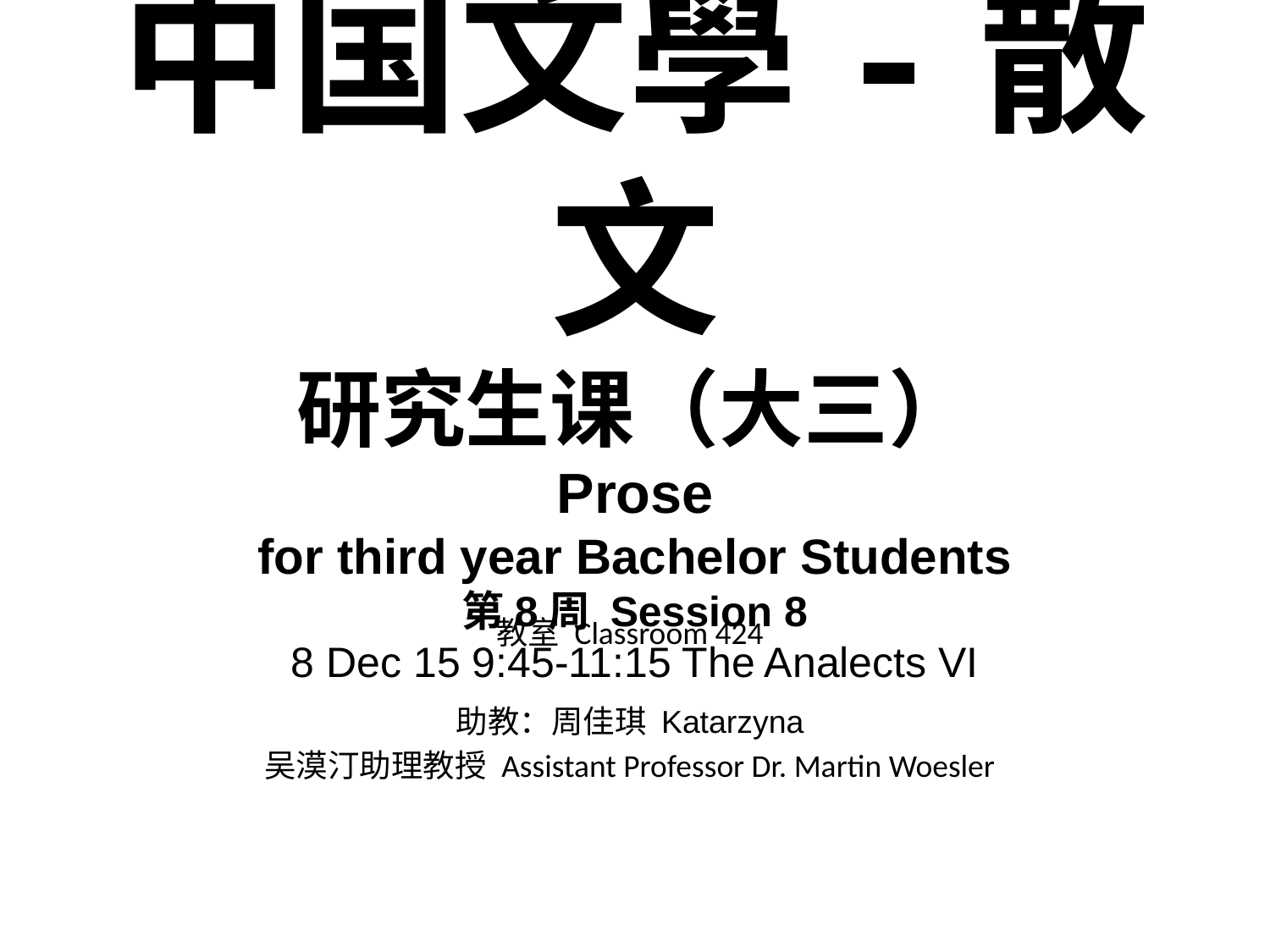

# 中国文學-散文 研究生课（大三） Prose for third year Bachelor Students 第8周 Session 8 8 Dec 15 9:45-11:15 The Analects VI
教室 Classroom 424

助教：周佳琪 Katarzyna
吴漠汀助理教授 Assistant Professor Dr. Martin Woesler